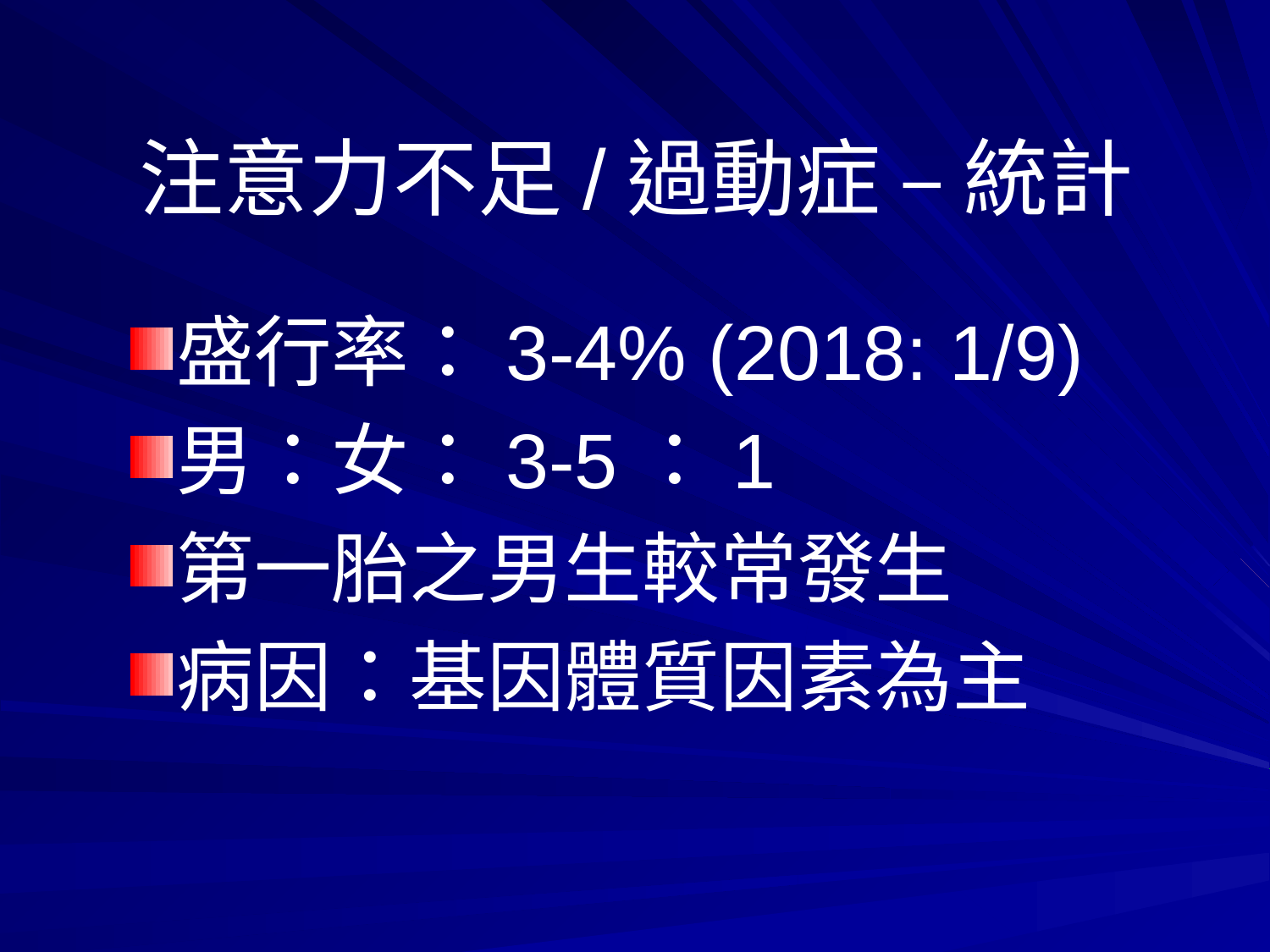

# 注意力不足/過動症 – 統計
盛行率：3-4% (2018: 1/9)
男：女：3-5：1
第一胎之男生較常發生
病因：基因體質因素為主